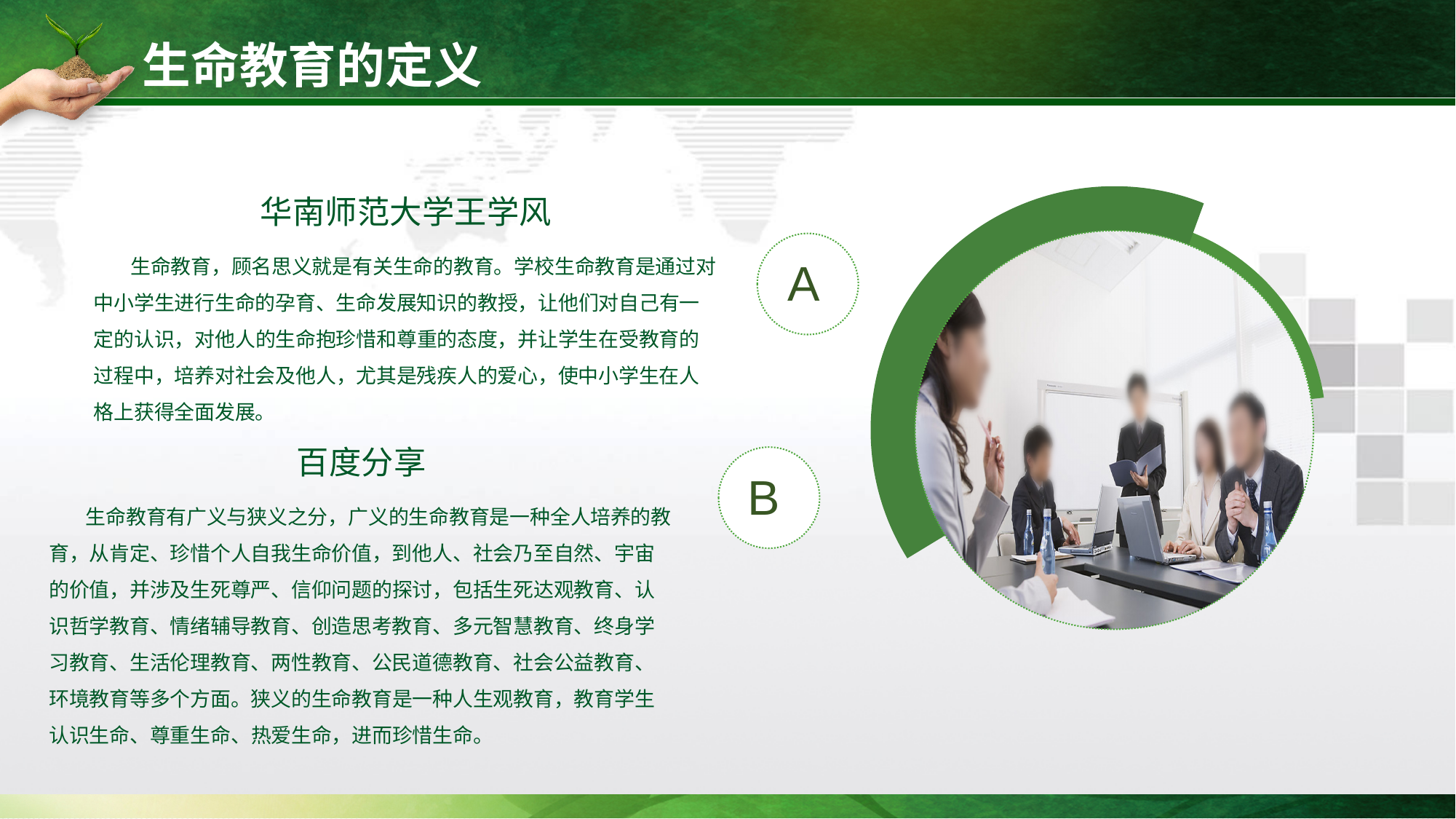

生命教育的定义
华南师范大学王学风
       生命教育，顾名思义就是有关生命的教育。学校生命教育是通过对中小学生进行生命的孕育、生命发展知识的教授，让他们对自己有一定的认识，对他人的生命抱珍惜和尊重的态度，并让学生在受教育的过程中，培养对社会及他人，尤其是残疾人的爱心，使中小学生在人格上获得全面发展。

A
百度分享
       生命教育有广义与狭义之分，广义的生命教育是一种全人培养的教育，从肯定、珍惜个人自我生命价值，到他人、社会乃至自然、宇宙的价值，并涉及生死尊严、信仰问题的探讨，包括生死达观教育、认识哲学教育、情绪辅导教育、创造思考教育、多元智慧教育、终身学习教育、生活伦理教育、两性教育、公民道德教育、社会公益教育、环境教育等多个方面。狭义的生命教育是一种人生观教育，教育学生认识生命、尊重生命、热爱生命，进而珍惜生命。

B